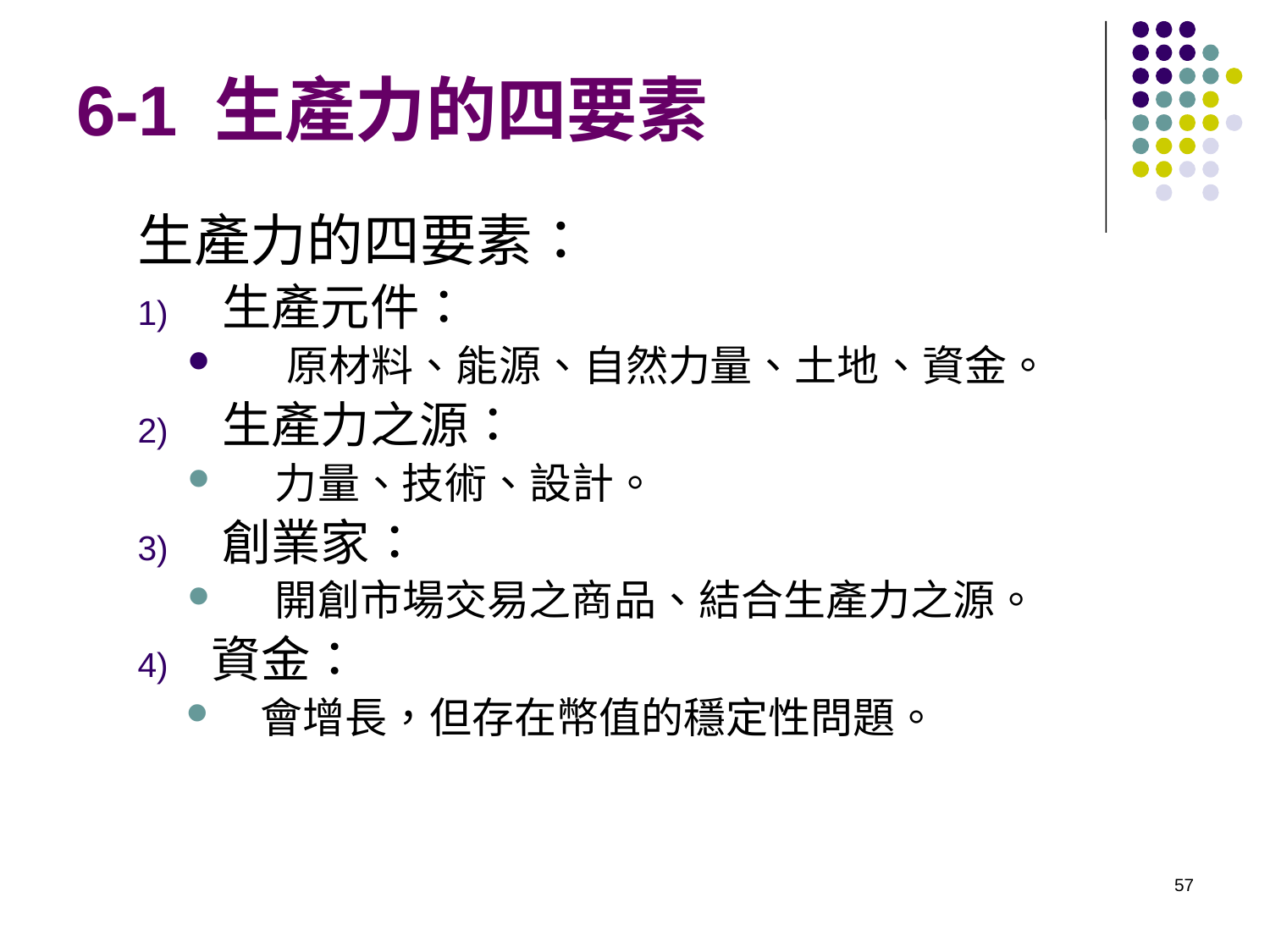

# 6-1 生產力的四要素
生產力的四要素：
生產元件：
原材料、能源、自然力量、土地、資金。
生產力之源：
力量、技術、設計。
創業家：
開創市場交易之商品、結合生產力之源。
資金：
會增長，但存在幣值的穩定性問題。
57